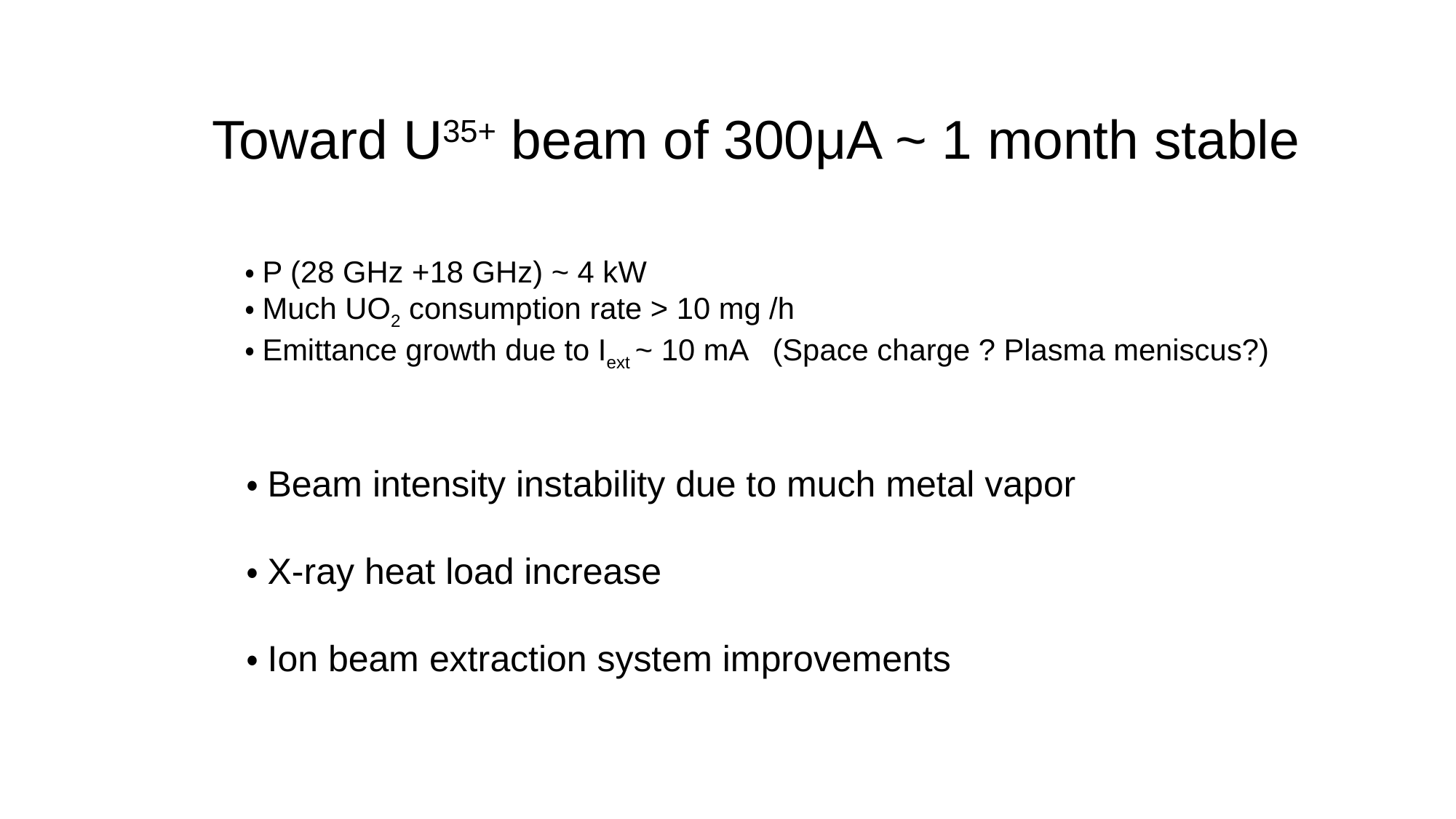

Toward U35+ beam of 300μA ~ 1 month stable
・P (28 GHz +18 GHz) ~ 4 kW
・Much UO2 consumption rate > 10 mg /h
・Emittance growth due to Iext ~ 10 mA   (Space charge ? Plasma meniscus?)
・Beam intensity instability due to much metal vapor

・X-ray heat load increase

・Ion beam extraction system improvements